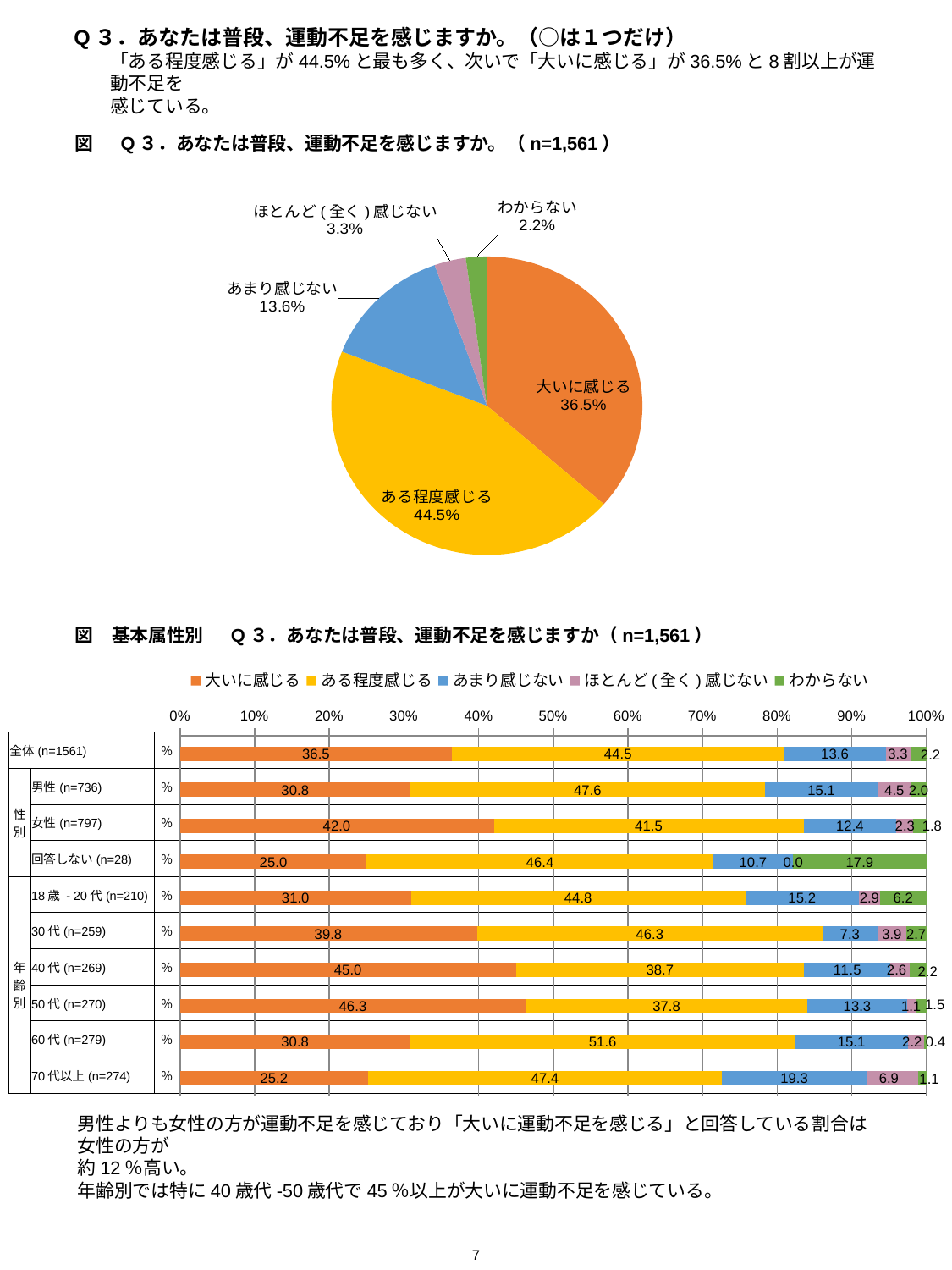

Q３．あなたは普段、運動不足を感じますか。（○は１つだけ）
「ある程度感じる」が44.5%と最も多く、次いで「大いに感じる」が36.5%と8割以上が運動不足を
感じている。
図　 Q３．あなたは普段、運動不足を感じますか。（n=1,561）

### Chart

| Category |  |
|---|---|
| 大いに感じる | 36.45099295323511 |
| ある程度感じる | 44.458680333119794 |
| あまり感じない | 13.645099295323512 |
| ほとんど(全く)感じない | 3.2671364509929535 |
| わからない | 2.1780909673286355 |
図　基本属性別　 Q３．あなたは普段、運動不足を感じますか（n=1,561）

### Chart

| Category | 大いに感じる | ある程度感じる | あまり感じない | ほとんど(全く)感じない | わからない |
|---|---|---|---|---|---|
| 全体(n=1561) | 36.45099295323511 | 44.458680333119794 | 13.645099295323512 | 3.2671364509929535 | 2.1780909673286355 |
| 男性(n=736) | 30.842391304347824 | 47.55434782608696 | 15.081521739130434 | 4.483695652173913 | 2.0380434782608696 |
| 女性(n=797) | 42.03262233375157 | 41.53074027603513 | 12.421580928481808 | 2.2584692597239653 | 1.7565872020075284 |
| 回答しない(n=28) | 25.0 | 46.42857142857143 | 10.714285714285715 | 0.0 | 17.857142857142858 |
| 18歳 - 20代(n=210) | 30.952380952380953 | 44.76190476190476 | 15.238095238095237 | 2.857142857142857 | 6.190476190476191 |
| 30代(n=259) | 39.768339768339764 | 46.33204633204633 | 7.335907335907336 | 3.8610038610038613 | 2.7027027027027026 |
| 40代(n=269) | 44.98141263940521 | 38.66171003717472 | 11.524163568773234 | 2.6022304832713754 | 2.2304832713754648 |
| 50代(n=270) | 46.29629629629629 | 37.77777777777778 | 13.333333333333334 | 1.1111111111111112 | 1.4814814814814816 |
| 60代(n=279) | 30.82437275985663 | 51.612903225806456 | 15.053763440860216 | 2.150537634408602 | 0.35842293906810035 |
| 70代以上(n=274) | 25.182481751824817 | 47.44525547445255 | 19.343065693430656 | 6.934306569343066 | 1.094890510948905 |
| 全体(n=1561) |  | ％ |  |
| --- | --- | --- | --- |
| 性別 | 男性(n=736) | ％ |  |
|  | 女性(n=797) | ％ |  |
|  | 回答しない(n=28) | ％ |  |
| 年齢別 | 18歳 - 20代(n=210) | ％ |  |
|  | 30代(n=259) | ％ |  |
|  | 40代(n=269) | ％ |  |
|  | 50代(n=270) | ％ |  |
|  | 60代(n=279) | ％ |  |
|  | 70代以上(n=274) | ％ |  |
男性よりも女性の方が運動不足を感じており「大いに運動不足を感じる」と回答している割合は女性の方が
約12％高い。
年齢別では特に40歳代-50歳代で45％以上が大いに運動不足を感じている。
7